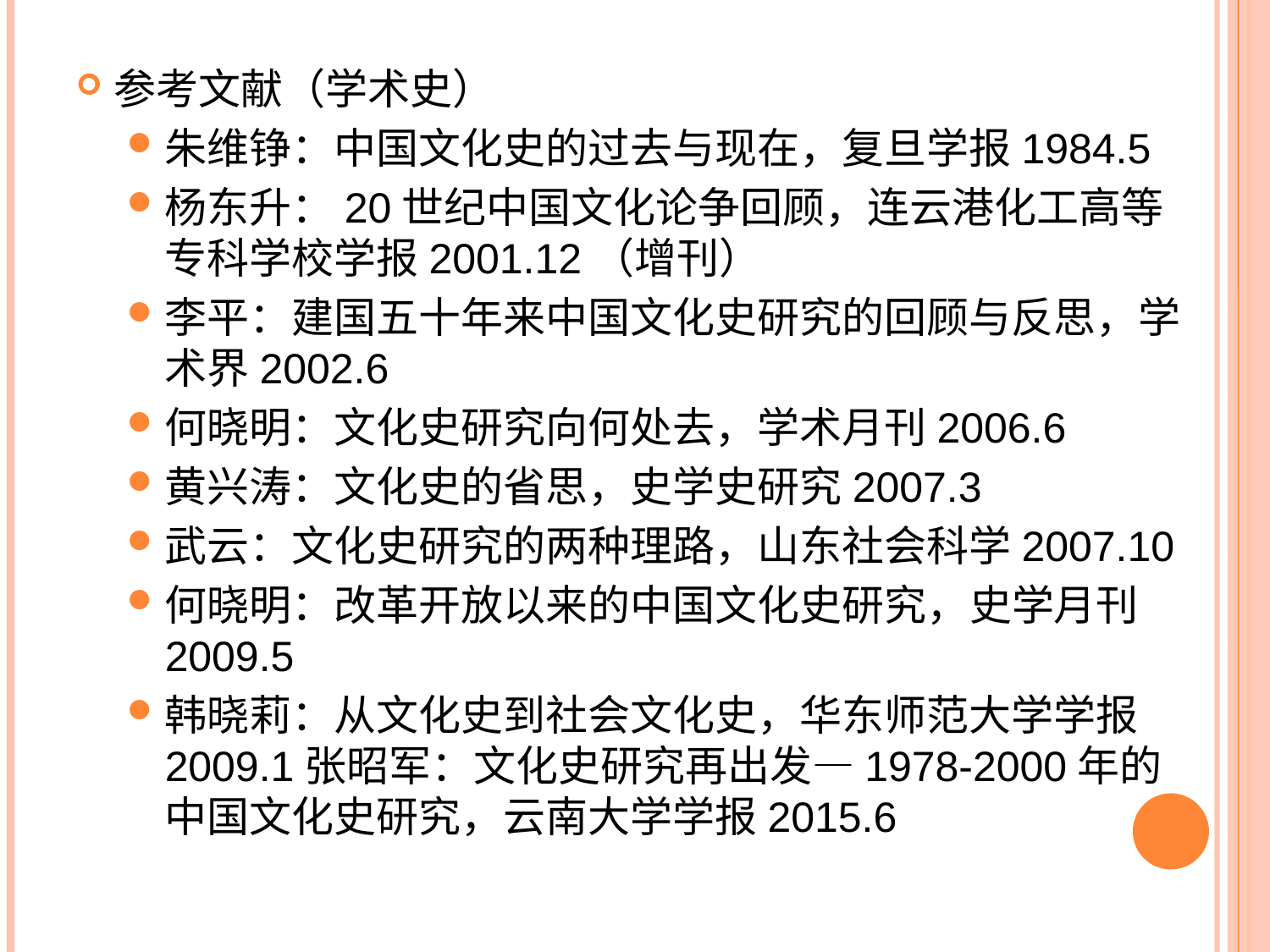

参考文献（学术史）
朱维铮：中国文化史的过去与现在，复旦学报1984.5
杨东升：20世纪中国文化论争回顾，连云港化工高等专科学校学报2001.12（增刊）
李平：建国五十年来中国文化史研究的回顾与反思，学术界2002.6
何晓明：文化史研究向何处去，学术月刊2006.6
黄兴涛：文化史的省思，史学史研究2007.3
武云：文化史研究的两种理路，山东社会科学2007.10
何晓明：改革开放以来的中国文化史研究，史学月刊2009.5
韩晓莉：从文化史到社会文化史，华东师范大学学报2009.1张昭军：文化史研究再出发—1978-2000年的中国文化史研究，云南大学学报2015.6